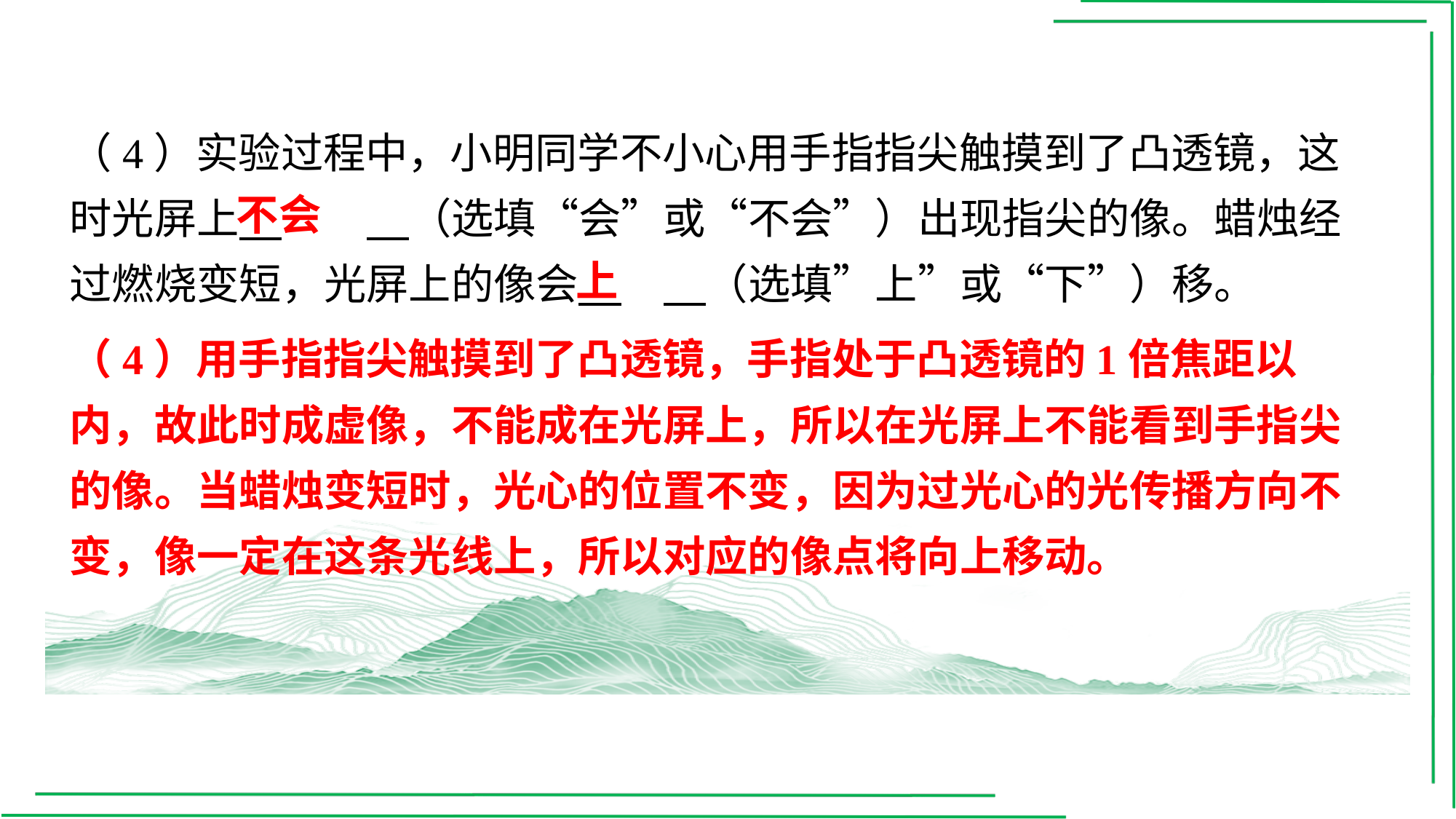

（4）实验过程中，小明同学不小心用手指指尖触摸到了凸透镜，这时光屏上 　不会　⁠（选填“会”或“不会”）出现指尖的像。蜡烛经过燃烧变短，光屏上的像会 　上　⁠（选填”上”或“下”）移。
不会
上
（4）用手指指尖触摸到了凸透镜，手指处于凸透镜的1倍焦距以内，故此时成虚像，不能成在光屏上，所以在光屏上不能看到手指尖的像。当蜡烛变短时，光心的位置不变，因为过光心的光传播方向不变，像一定在这条光线上，所以对应的像点将向上移动。